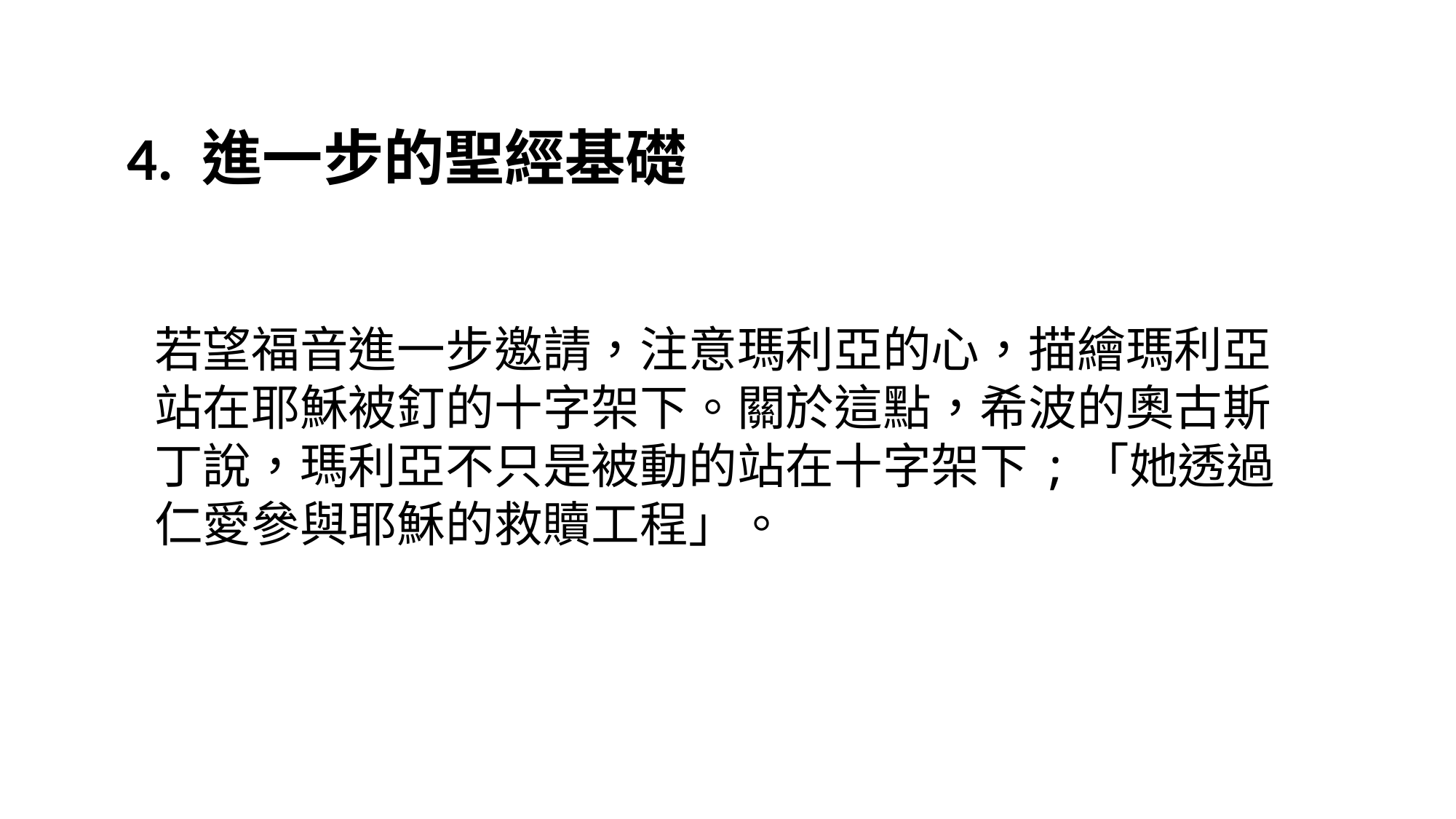

4. 進一步的聖經基礎
若望福音進一步邀請，注意瑪利亞的心，描繪瑪利亞站在耶穌被釘的十字架下。關於這點，希波的奧古斯丁說，瑪利亞不只是被動的站在十字架下;「她透過仁愛參與耶穌的救贖工程」。